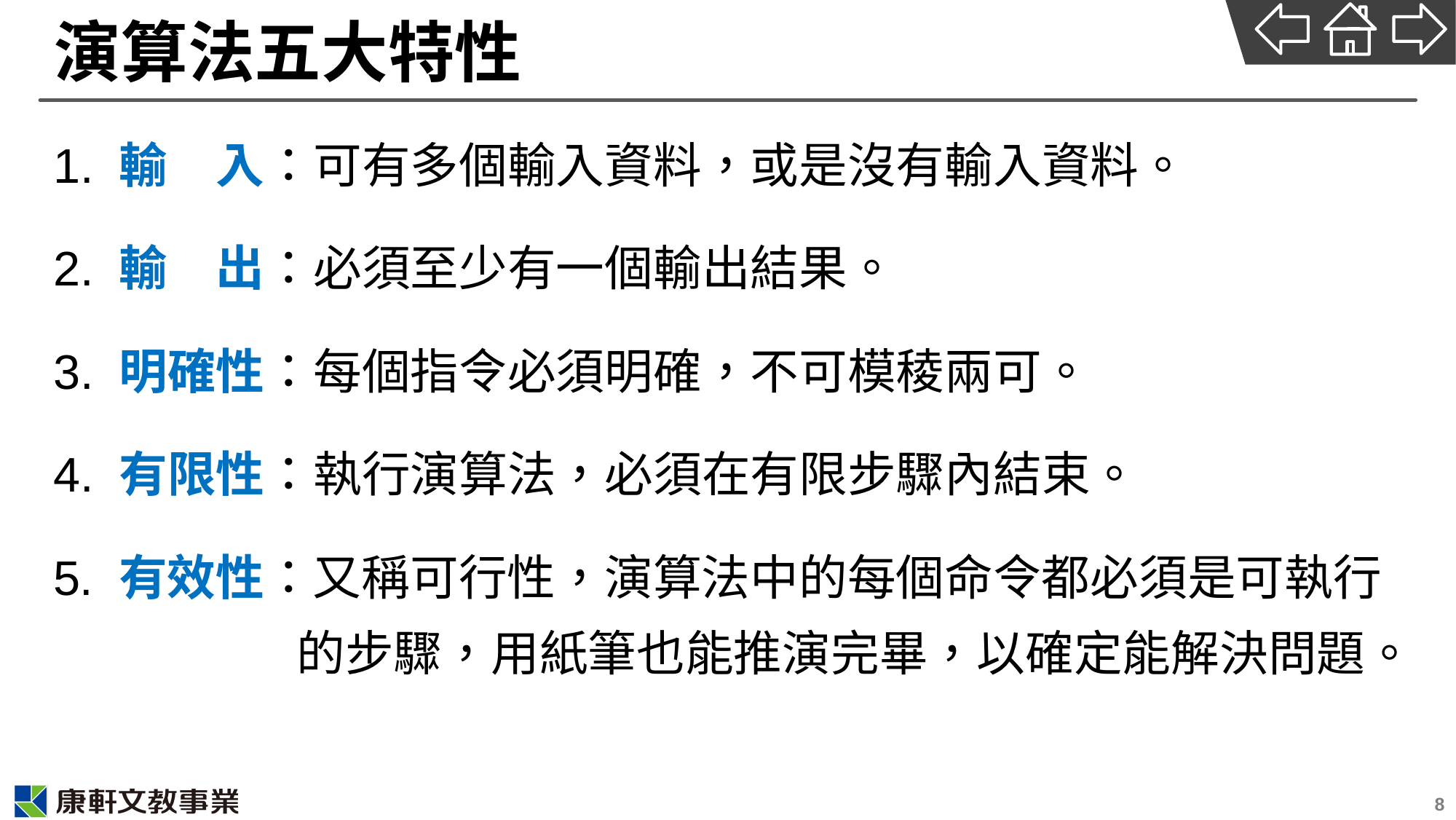

# 演算法五大特性
1. 輸　入：可有多個輸入資料，或是沒有輸入資料。
2. 輸　出：必須至少有一個輸出結果。
3. 明確性：每個指令必須明確，不可模稜兩可。
4. 有限性：執行演算法，必須在有限步驟內結束。
5. 有效性：又稱可行性，演算法中的每個命令都必須是可執行的步驟，用紙筆也能推演完畢，以確定能解決問題。

8